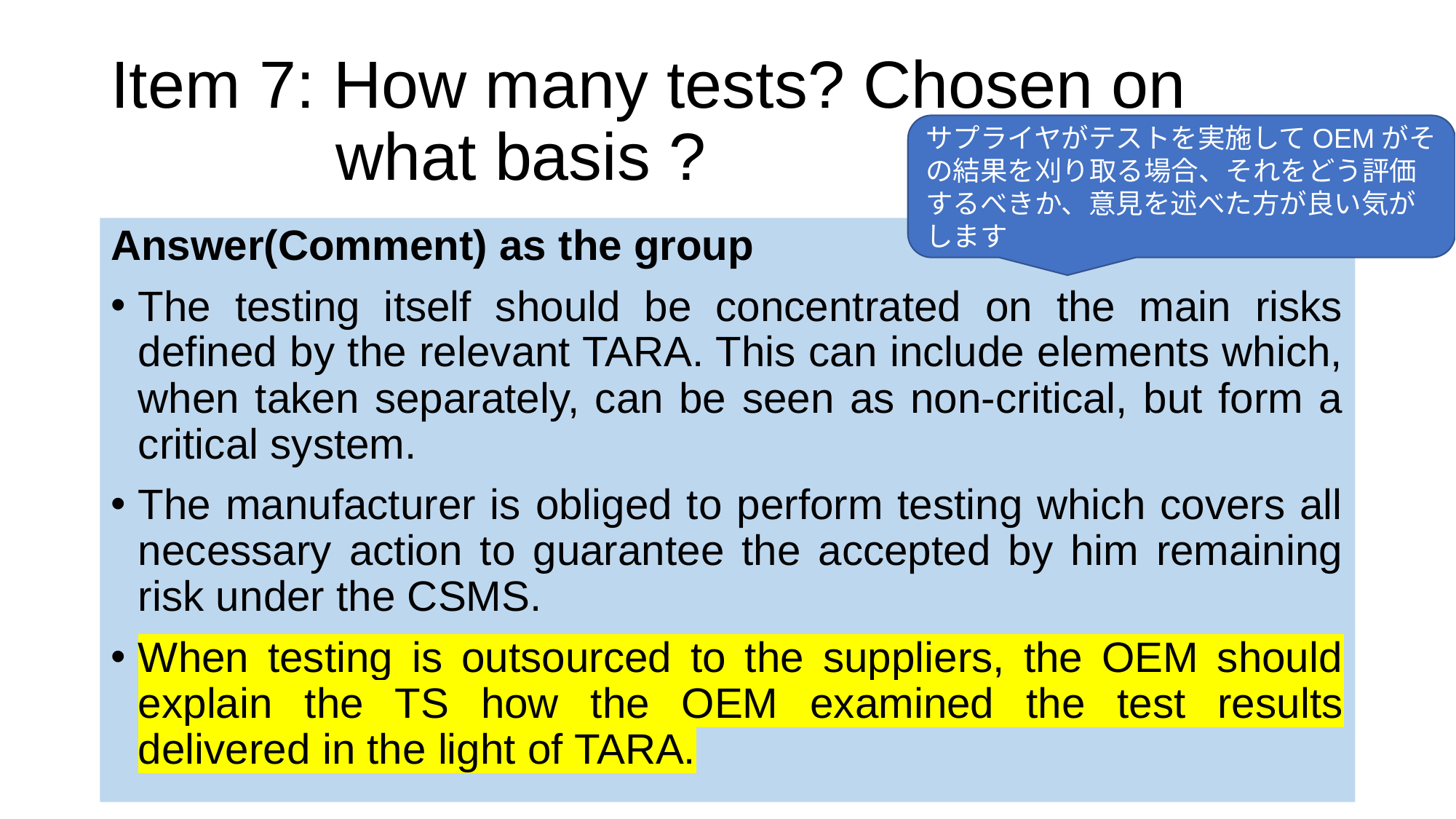

# Item 7: How many tests? Chosen on what basis ?
サプライヤがテストを実施してOEMがその結果を刈り取る場合、それをどう評価するべきか、意見を述べた方が良い気がします
Answer(Comment) as the group
The testing itself should be concentrated on the main risks defined by the relevant TARA. This can include elements which, when taken separately, can be seen as non-critical, but form a critical system.
The manufacturer is obliged to perform testing which covers all necessary action to guarantee the accepted by him remaining risk under the CSMS.
When testing is outsourced to the suppliers, the OEM should explain the TS how the OEM examined the test results delivered in the light of TARA.